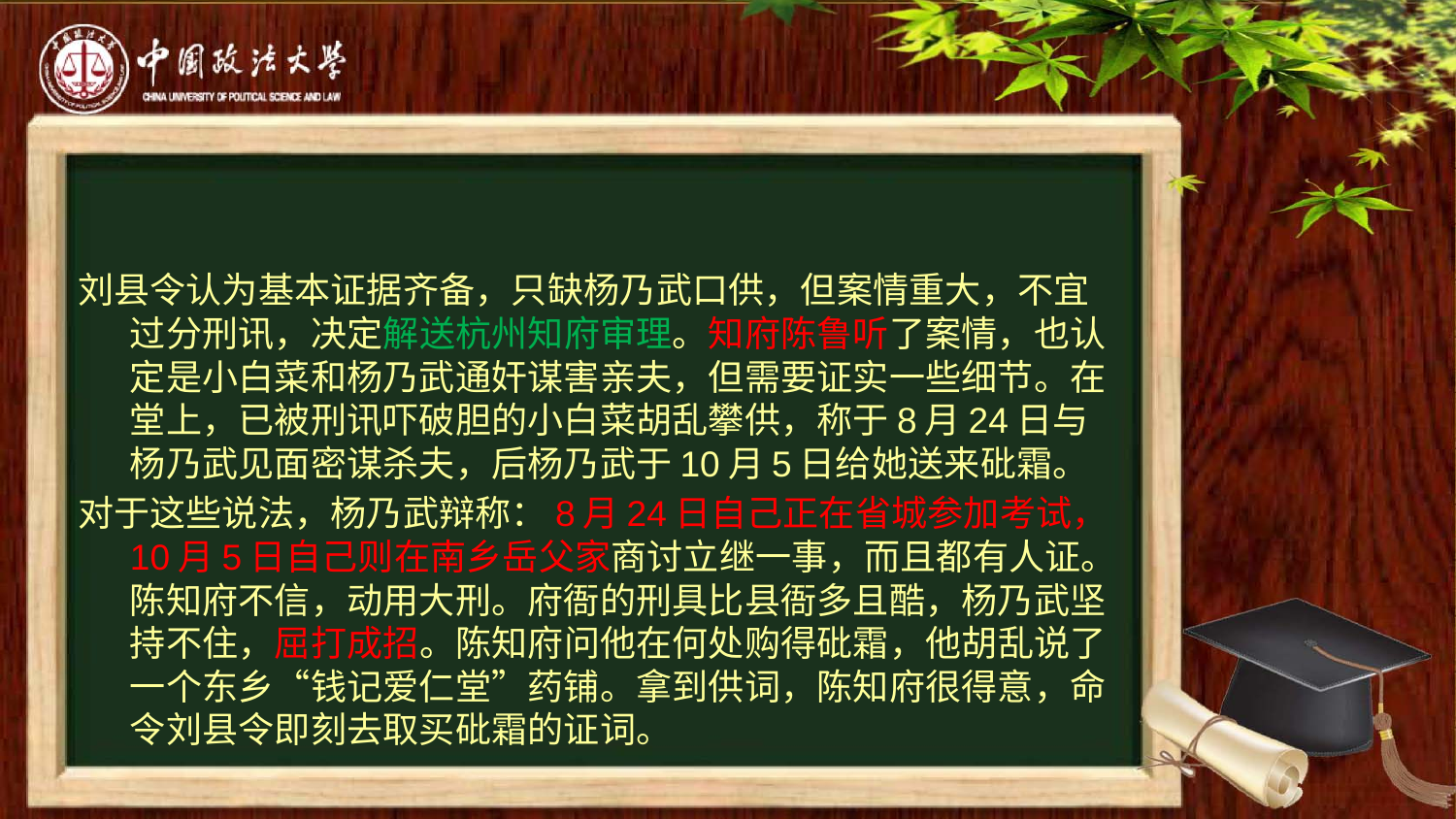

#
刘县令认为基本证据齐备，只缺杨乃武口供，但案情重大，不宜过分刑讯，决定解送杭州知府审理。知府陈鲁听了案情，也认定是小白菜和杨乃武通奸谋害亲夫，但需要证实一些细节。在堂上，已被刑讯吓破胆的小白菜胡乱攀供，称于8月24日与杨乃武见面密谋杀夫，后杨乃武于10月5日给她送来砒霜。
对于这些说法，杨乃武辩称：8月24日自己正在省城参加考试，10月5日自己则在南乡岳父家商讨立继一事，而且都有人证。陈知府不信，动用大刑。府衙的刑具比县衙多且酷，杨乃武坚持不住，屈打成招。陈知府问他在何处购得砒霜，他胡乱说了一个东乡“钱记爱仁堂”药铺。拿到供词，陈知府很得意，命令刘县令即刻去取买砒霜的证词。